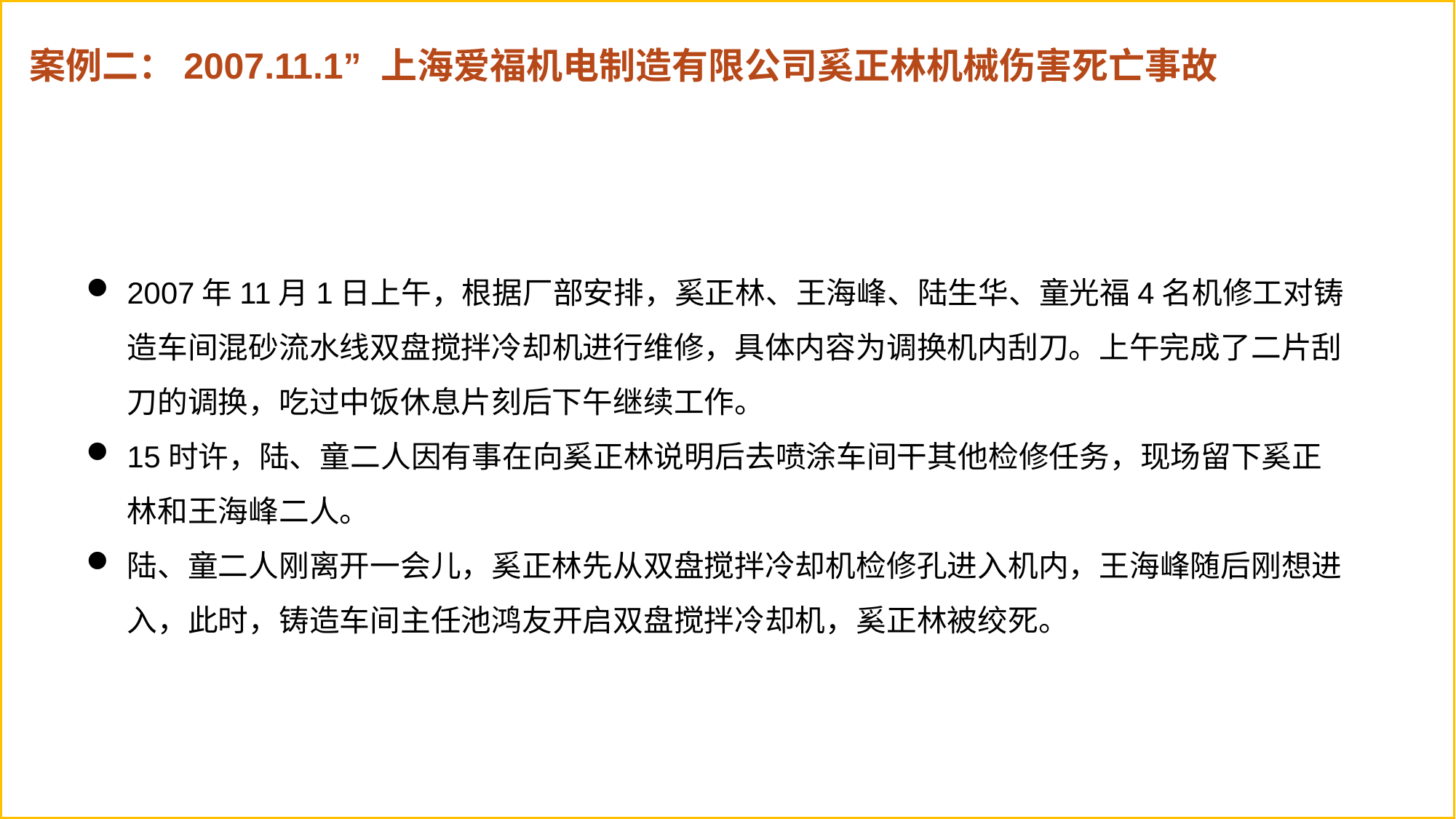

案例二：2007.11.1” 上海爱福机电制造有限公司奚正林机械伤害死亡事故
2007年11月1日上午，根据厂部安排，奚正林、王海峰、陆生华、童光福4名机修工对铸造车间混砂流水线双盘搅拌冷却机进行维修，具体内容为调换机内刮刀。上午完成了二片刮刀的调换，吃过中饭休息片刻后下午继续工作。
15时许，陆、童二人因有事在向奚正林说明后去喷涂车间干其他检修任务，现场留下奚正林和王海峰二人。
陆、童二人刚离开一会儿，奚正林先从双盘搅拌冷却机检修孔进入机内，王海峰随后刚想进入，此时，铸造车间主任池鸿友开启双盘搅拌冷却机，奚正林被绞死。